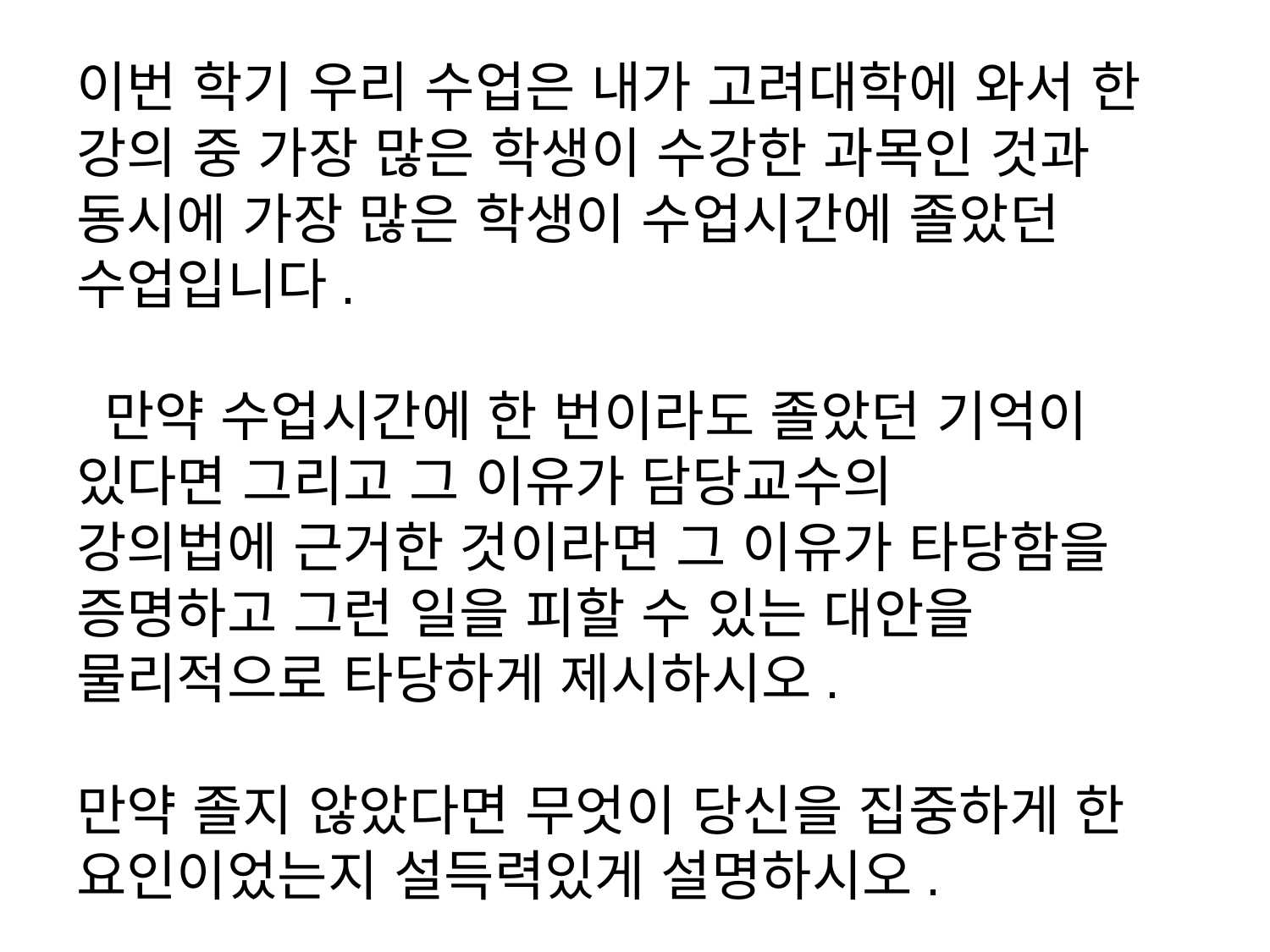

이번 학기 우리 수업은 내가 고려대학에 와서 한 강의 중 가장 많은 학생이 수강한 과목인 것과 동시에 가장 많은 학생이 수업시간에 졸았던 수업입니다.
 만약 수업시간에 한 번이라도 졸았던 기억이 있다면 그리고 그 이유가 담당교수의
강의법에 근거한 것이라면 그 이유가 타당함을 증명하고 그런 일을 피할 수 있는 대안을 물리적으로 타당하게 제시하시오.
만약 졸지 않았다면 무엇이 당신을 집중하게 한 요인이었는지 설득력있게 설명하시오.